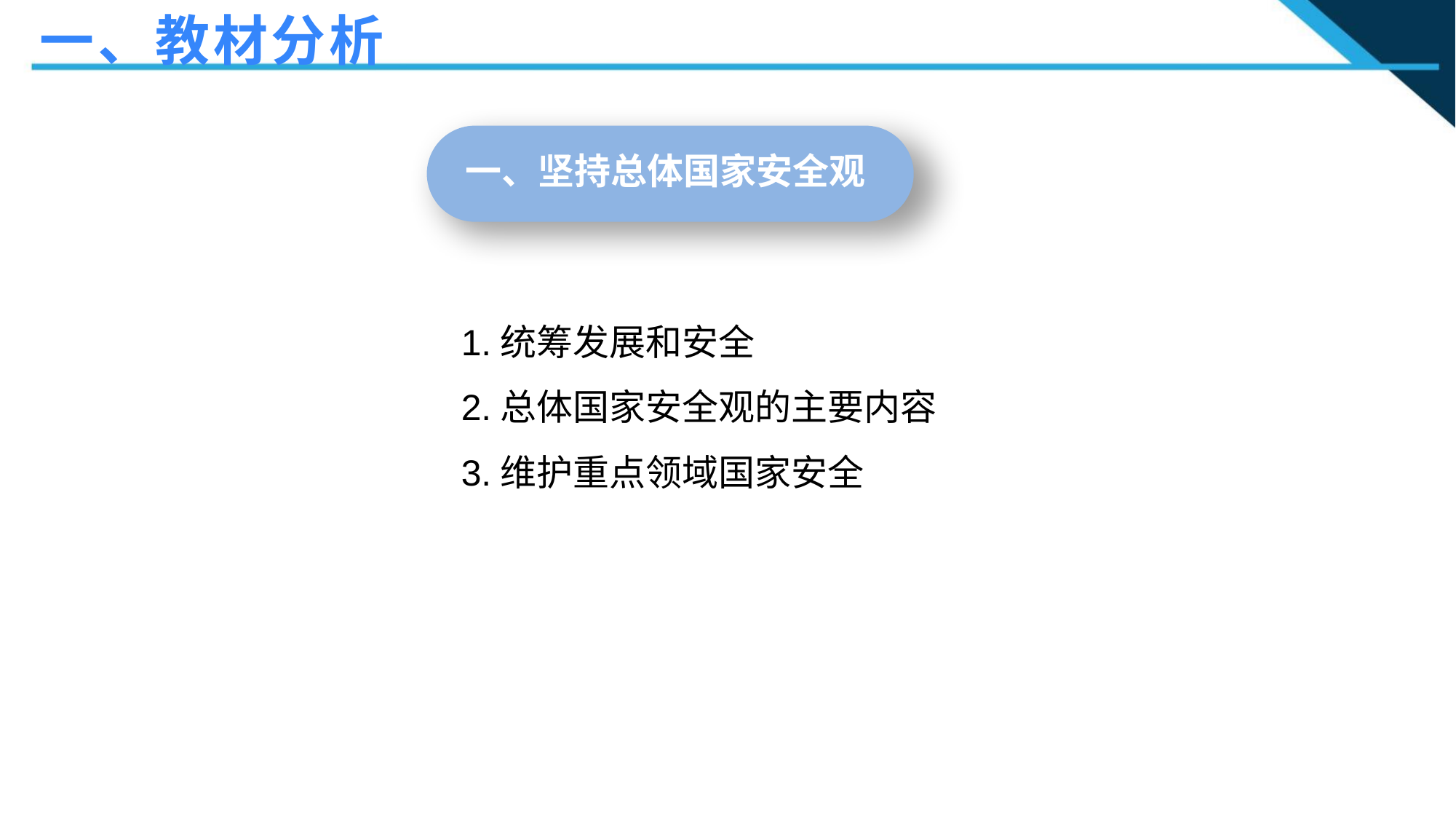

一、教材分析

一、坚持总体国家安全观
1.统筹发展和安全
2.总体国家安全观的主要内容
3.维护重点领域国家安全